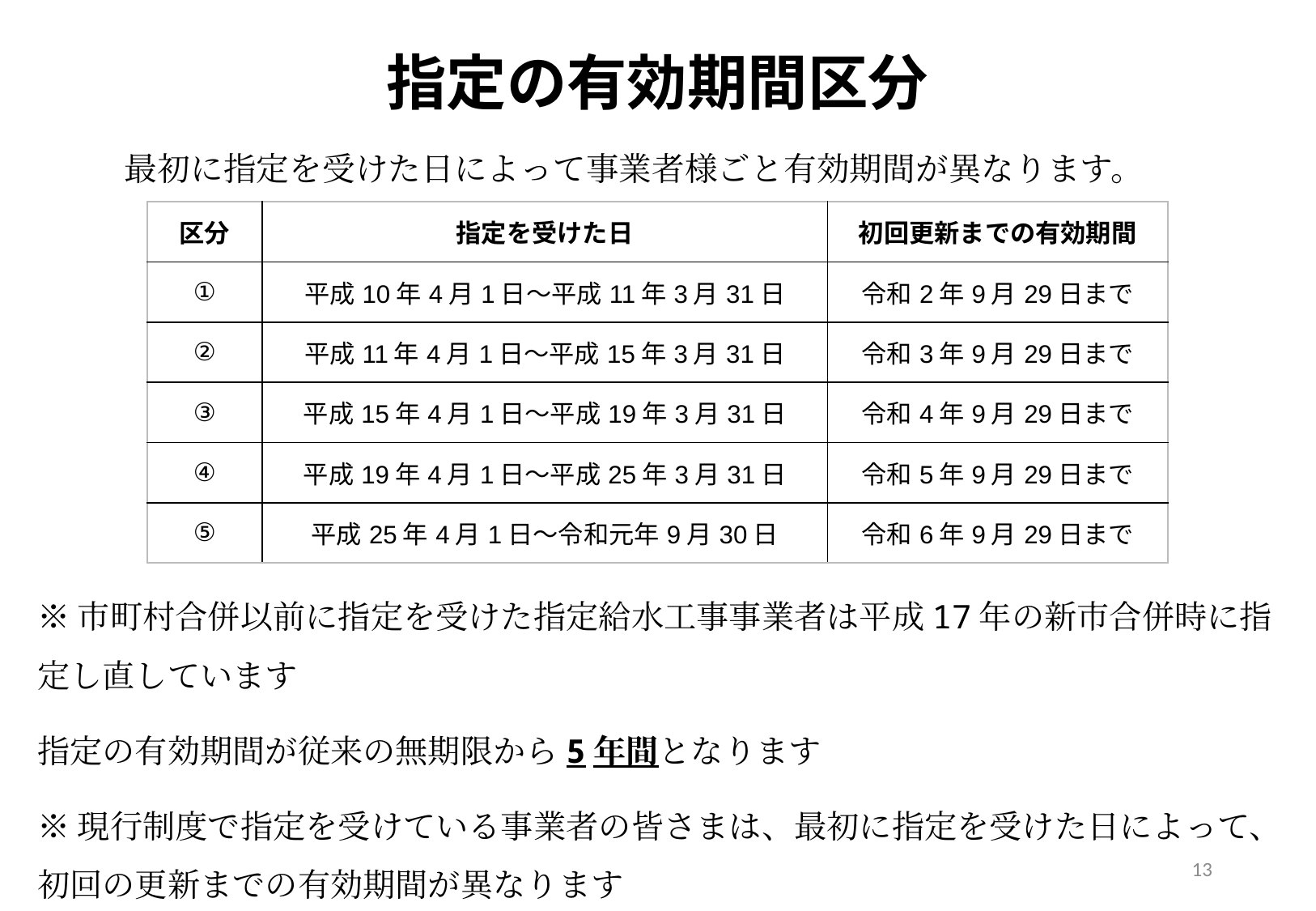

# 指定の有効期間区分
最初に指定を受けた日によって事業者様ごと有効期間が異なります。
| 区分 | 指定を受けた日 | 初回更新までの有効期間 |
| --- | --- | --- |
| ① | 平成10年4月1日～平成11年3月31日 | 令和2年9月29日まで |
| ② | 平成11年4月1日～平成15年3月31日 | 令和3年9月29日まで |
| ③ | 平成15年4月1日～平成19年3月31日 | 令和4年9月29日まで |
| ④ | 平成19年4月1日～平成25年3月31日 | 令和5年9月29日まで |
| ⑤ | 平成25年4月1日～令和元年9月30日 | 令和6年9月29日まで |
※市町村合併以前に指定を受けた指定給水工事事業者は平成17年の新市合併時に指定し直しています
指定の有効期間が従来の無期限から5年間となります
※現行制度で指定を受けている事業者の皆さまは、最初に指定を受けた日によって、初回の更新までの有効期間が異なります
13